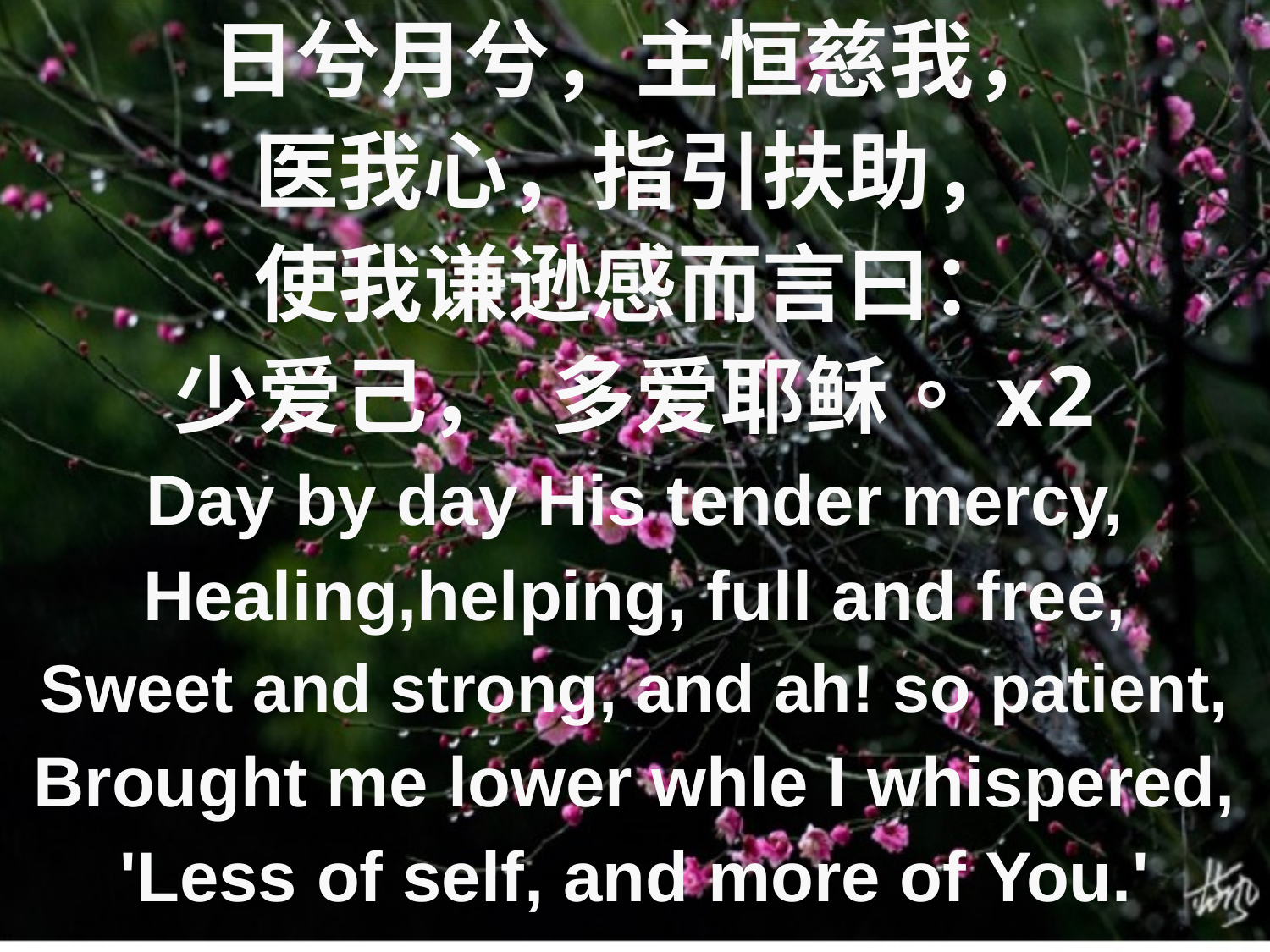

日兮月兮，主恒慈我，
医我心，指引扶助，
使我谦逊感而言曰：
少爱己，  多爱耶稣。x2
Day by day His tender mercy,
Healing,helping, full and free,
Sweet and strong, and ah! so patient,
Brought me lower whle I whispered,
'Less of self, and more of You.'